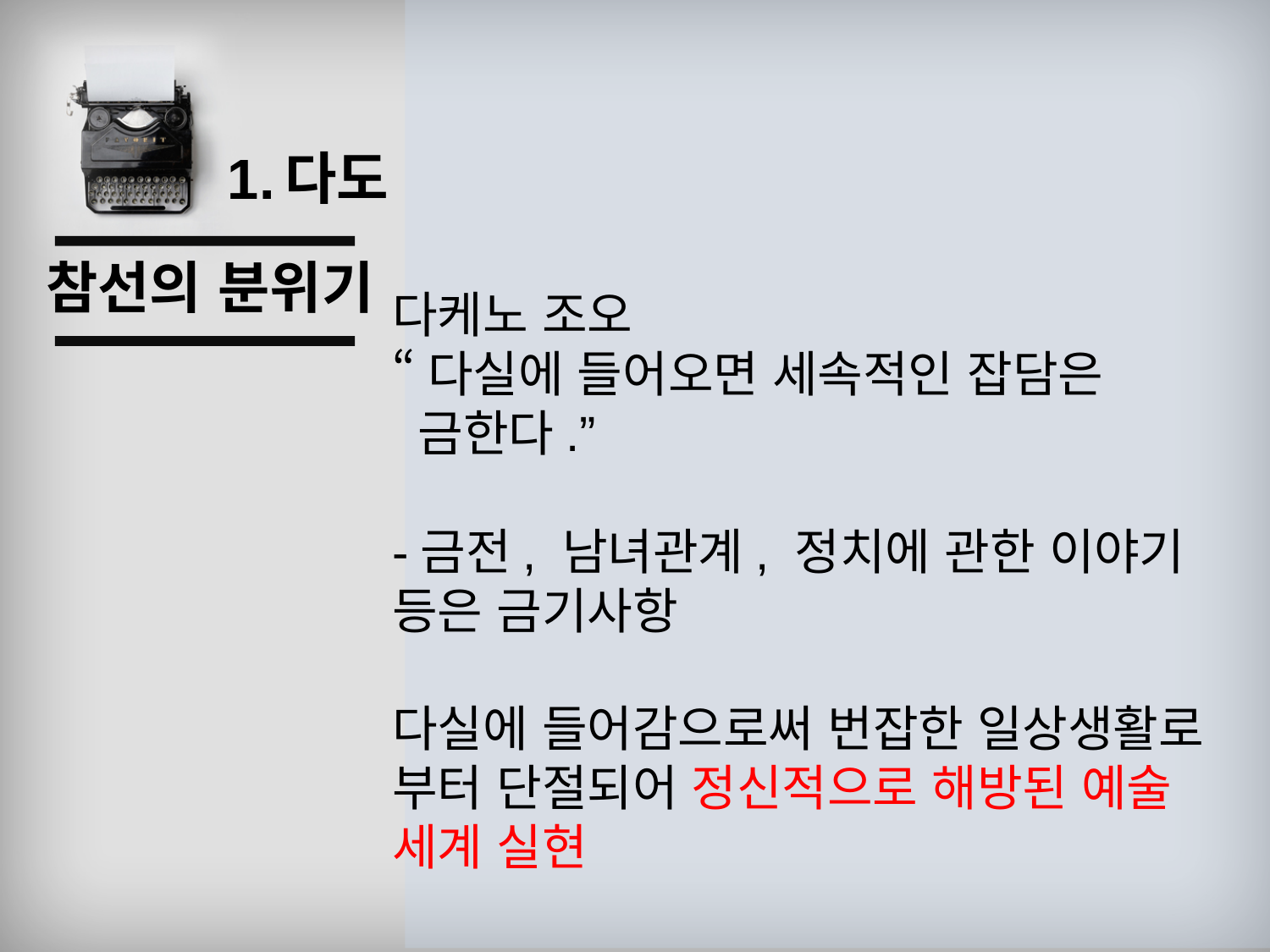

# 1.다도

다케노 조오
“다실에 들어오면 세속적인 잡담은
 금한다.”

-금전, 남녀관계, 정치에 관한 이야기 등은 금기사항

다실에 들어감으로써 번잡한 일상생활로 부터 단절되어 정신적으로 해방된 예술 세계 실현
참선의 분위기